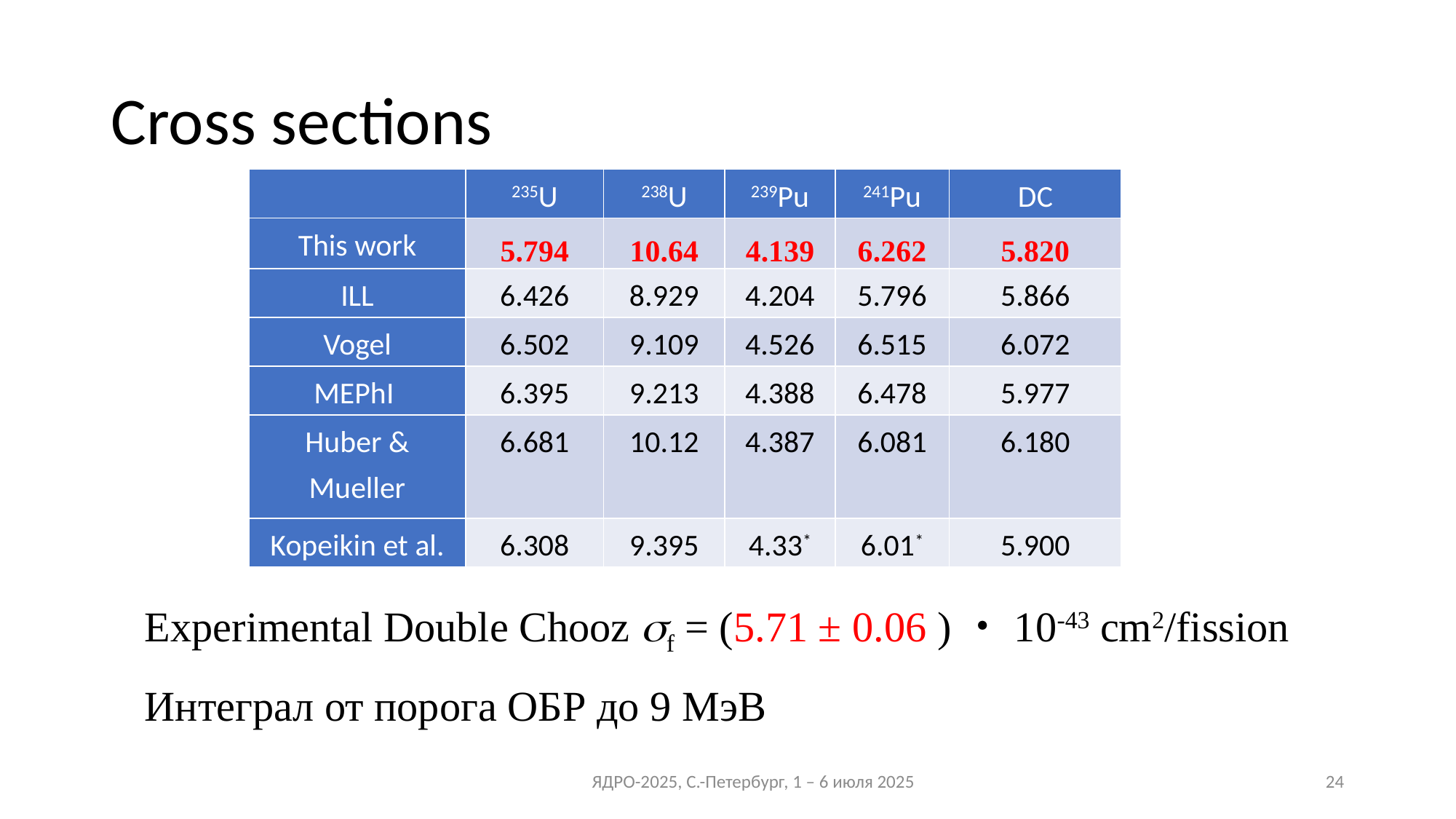

# Cross sections
|  | 235U | 238U | 239Pu | 241Pu | DC |
| --- | --- | --- | --- | --- | --- |
| This work | 5.794 | 10.64 | 4.139 | 6.262 | 5.820 |
| ILL | 6.426 | 8.929 | 4.204 | 5.796 | 5.866 |
| Vogel | 6.502 | 9.109 | 4.526 | 6.515 | 6.072 |
| MEPhI | 6.395 | 9.213 | 4.388 | 6.478 | 5.977 |
| Huber & Mueller | 6.681 | 10.12 | 4.387 | 6.081 | 6.180 |
| Kopeikin et al. | 6.308 | 9.395 | 4.33\* | 6.01\* | 5.900 |
Experimental Double Chooz σf = (5.71 ± 0.06 )・10-43 cm2/fission

Интеграл от порога ОБР до 9 МэВ
ЯДРО-2025, С.-Петербург, 1 – 6 июля 2025
24